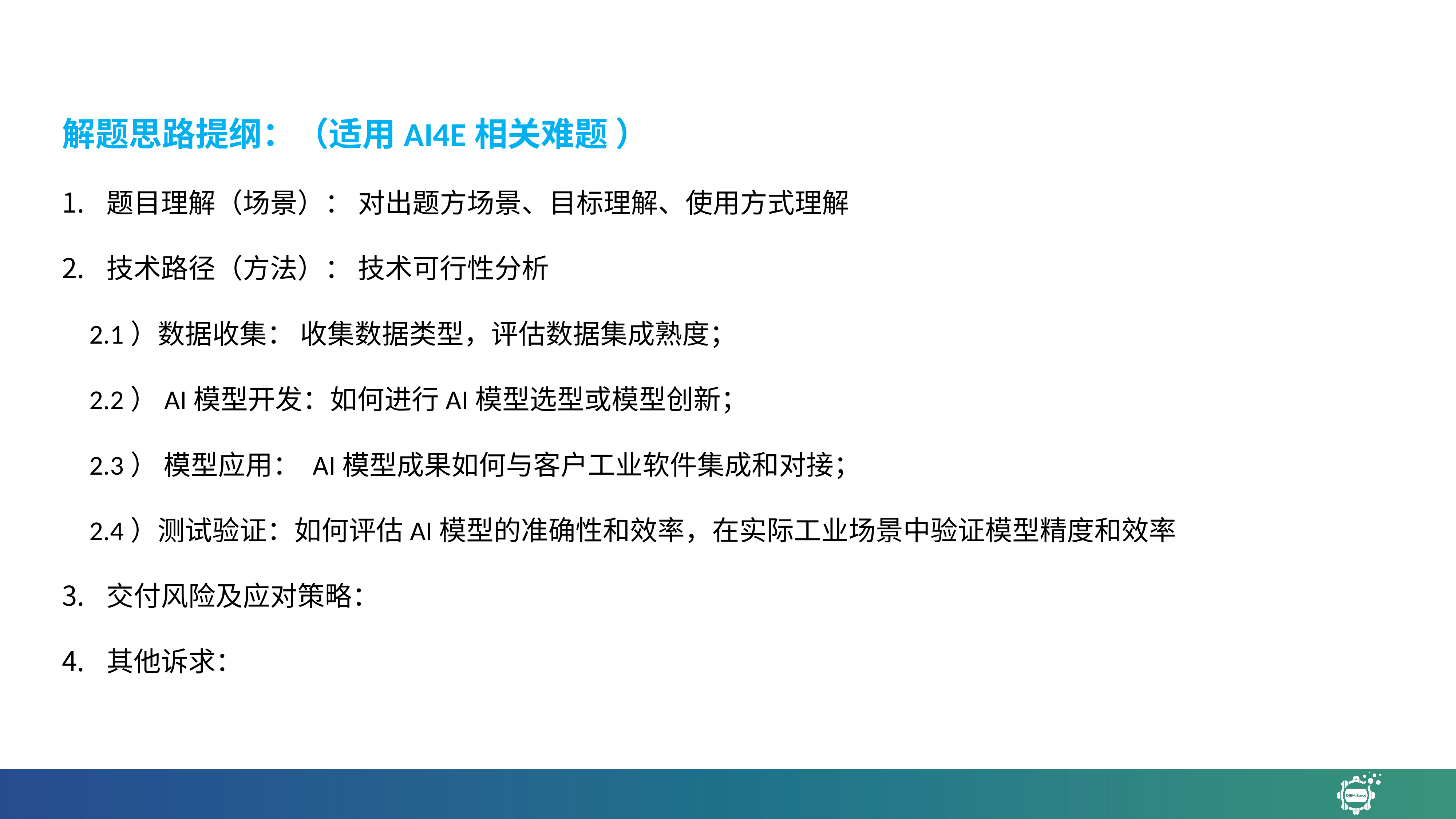

解题思路提纲：（适用AI4E相关难题 ）
题目理解（场景）： 对出题方场景、目标理解、使用方式理解
技术路径（方法）： 技术可行性分析
2.1）数据收集： 收集数据类型，评估数据集成熟度；
2.2）AI模型开发：如何进行AI模型选型或模型创新；
2.3） 模型应用： AI模型成果如何与客户工业软件集成和对接；
2.4）测试验证：如何评估AI模型的准确性和效率，在实际工业场景中验证模型精度和效率
交付风险及应对策略：
其他诉求：